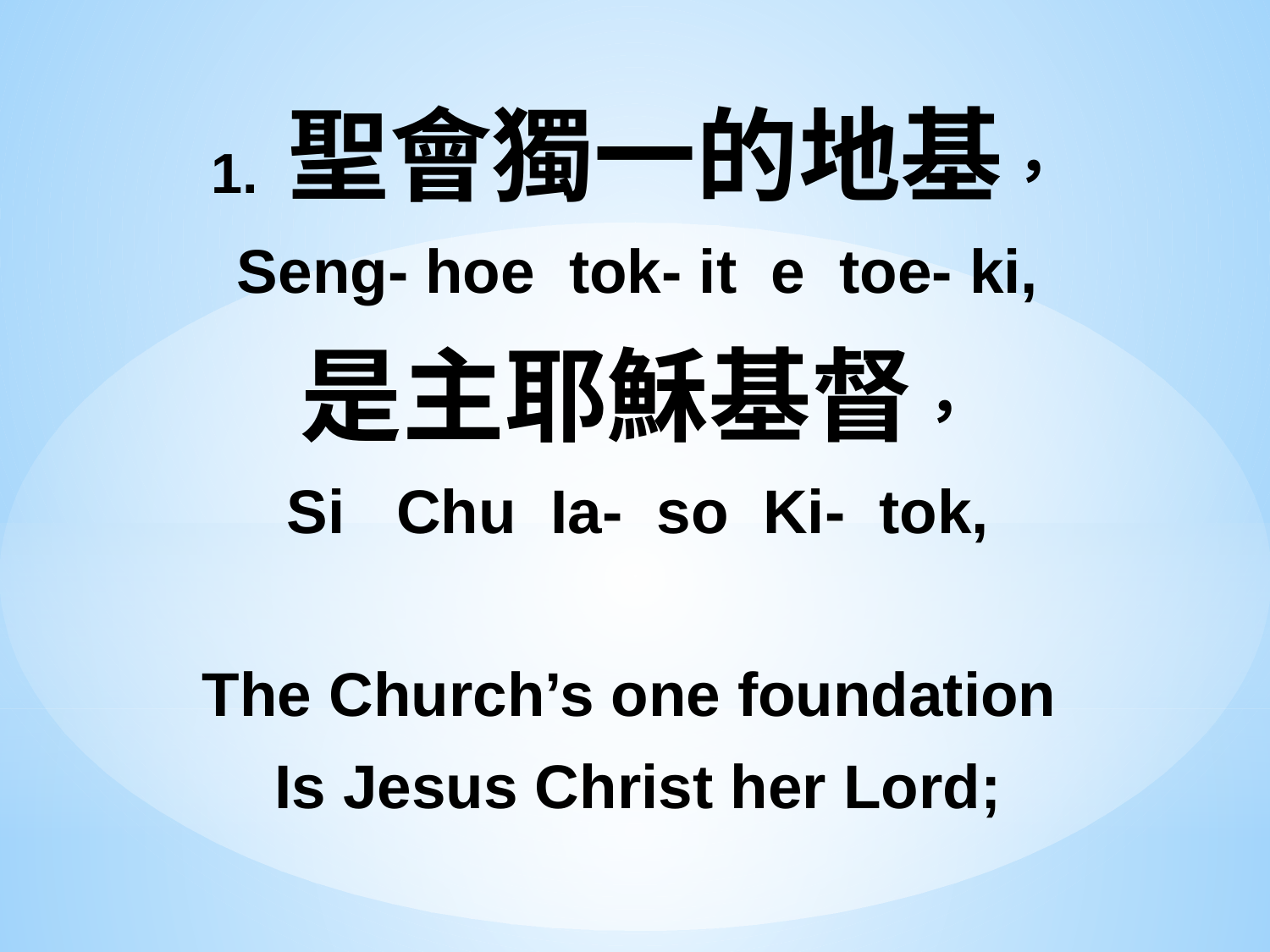

1. 聖會獨一的地基，
Seng- hoe  tok- it  e  toe- ki,
是主耶穌基督，
Si   Chu  Ia-  so  Ki-  tok,

The Church’s one foundation
Is Jesus Christ her Lord;